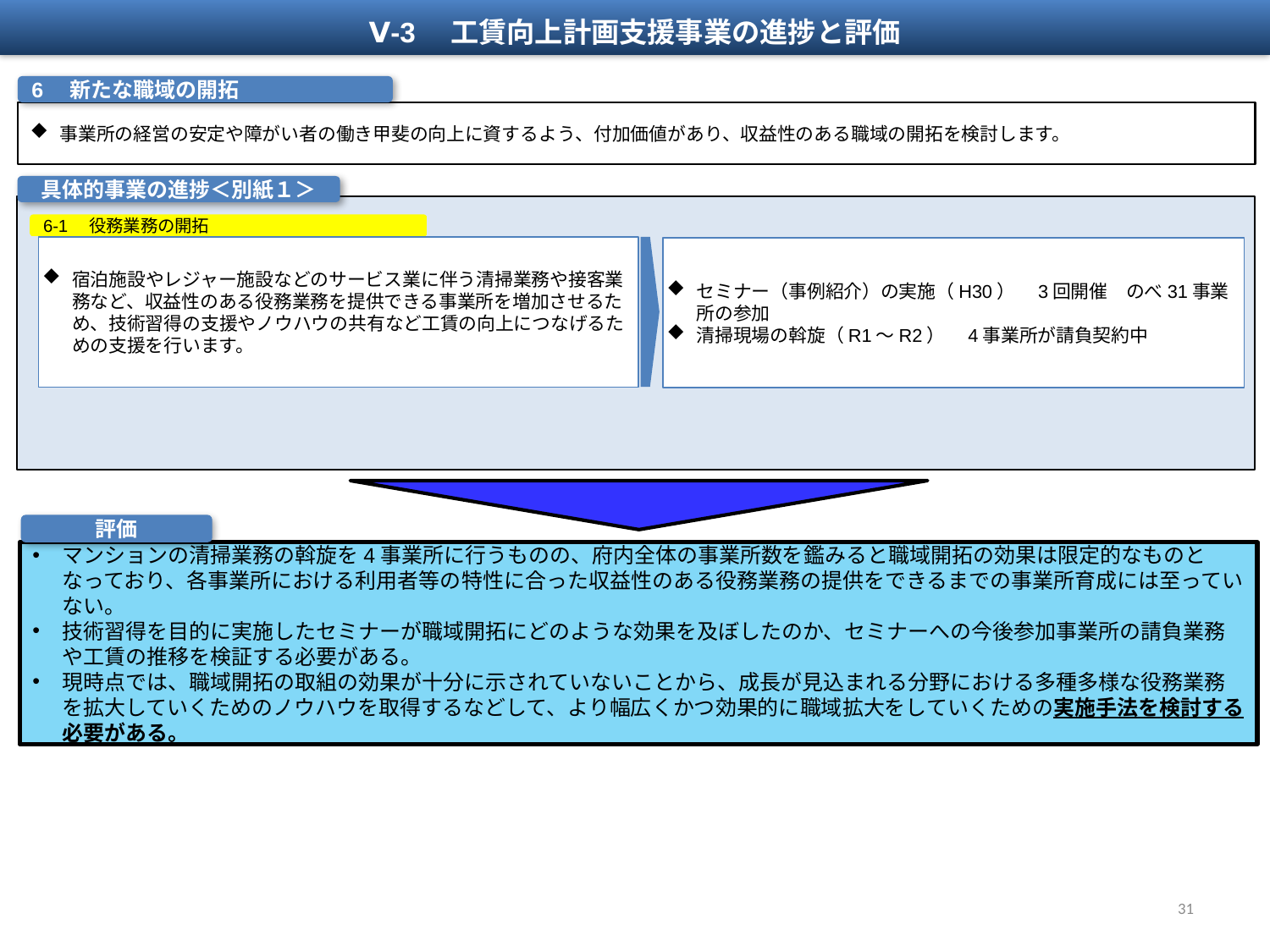

Ⅴ-3　工賃向上計画支援事業の進捗と評価
6　新たな職域の開拓
事業所の経営の安定や障がい者の働き甲斐の向上に資するよう、付加価値があり、収益性のある職域の開拓を検討します。
具体的事業の進捗＜別紙１＞

6-1　役務業務の開拓

宿泊施設やレジャー施設などのサービス業に伴う清掃業務や接客業務など、収益性のある役務業務を提供できる事業所を増加させるため、技術習得の支援やノウハウの共有など工賃の向上につなげるための支援を行います。
セミナー（事例紹介）の実施（H30）　3回開催　のべ31事業所の参加
清掃現場の斡旋（R1～R2）　4事業所が請負契約中

評価
マンションの清掃業務の斡旋を4事業所に行うものの、府内全体の事業所数を鑑みると職域開拓の効果は限定的なものとなっており、各事業所における利用者等の特性に合った収益性のある役務業務の提供をできるまでの事業所育成には至っていない。
技術習得を目的に実施したセミナーが職域開拓にどのような効果を及ぼしたのか、セミナーへの今後参加事業所の請負業務や工賃の推移を検証する必要がある。
現時点では、職域開拓の取組の効果が十分に示されていないことから、成長が見込まれる分野における多種多様な役務業務を拡大していくためのノウハウを取得するなどして、より幅広くかつ効果的に職域拡大をしていくための実施手法を検討する必要がある。
31